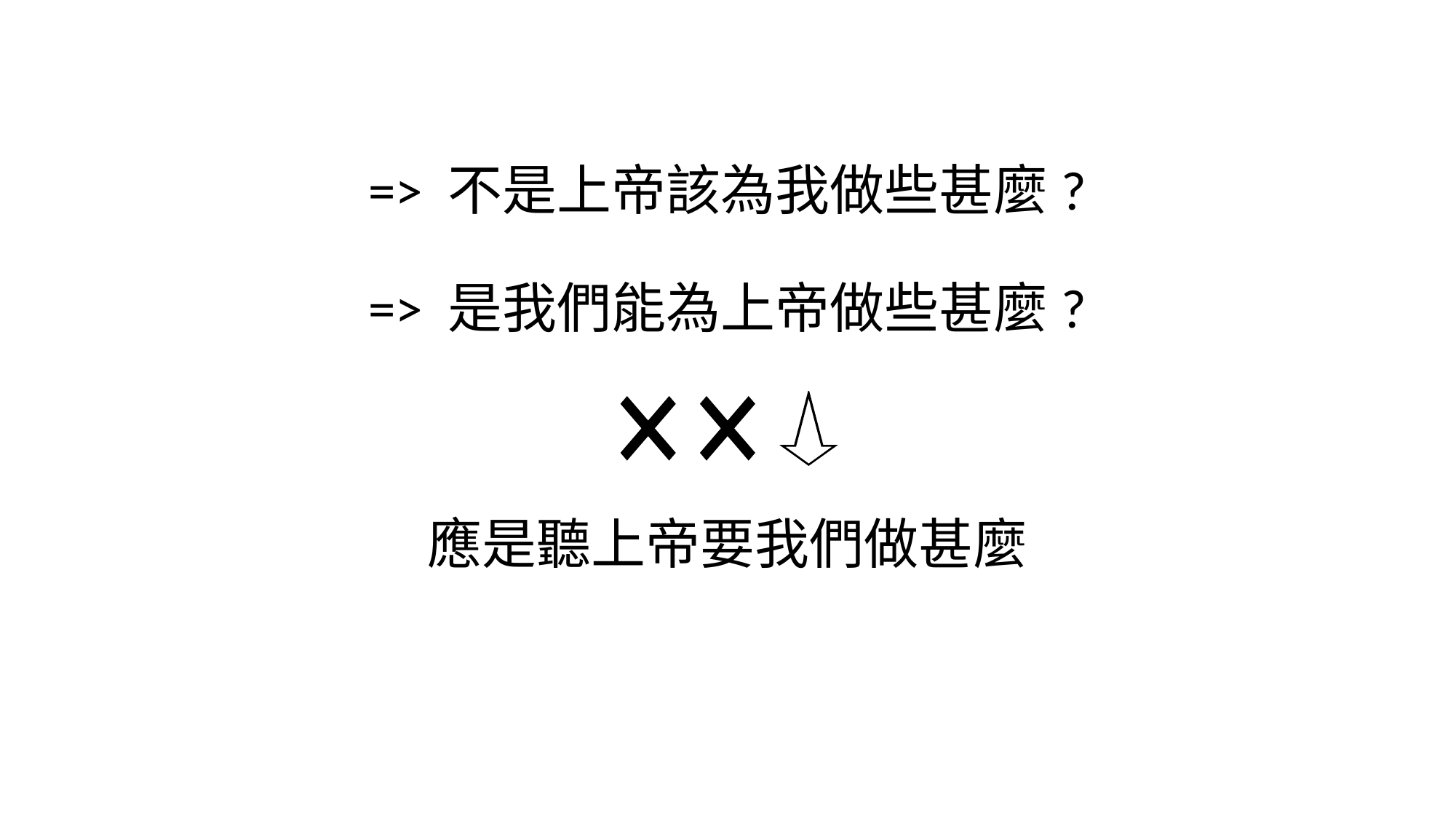

# => 不是上帝該為我做些甚麼? => 是我們能為上帝做些甚麼? 應是聽上帝要我們做甚麼